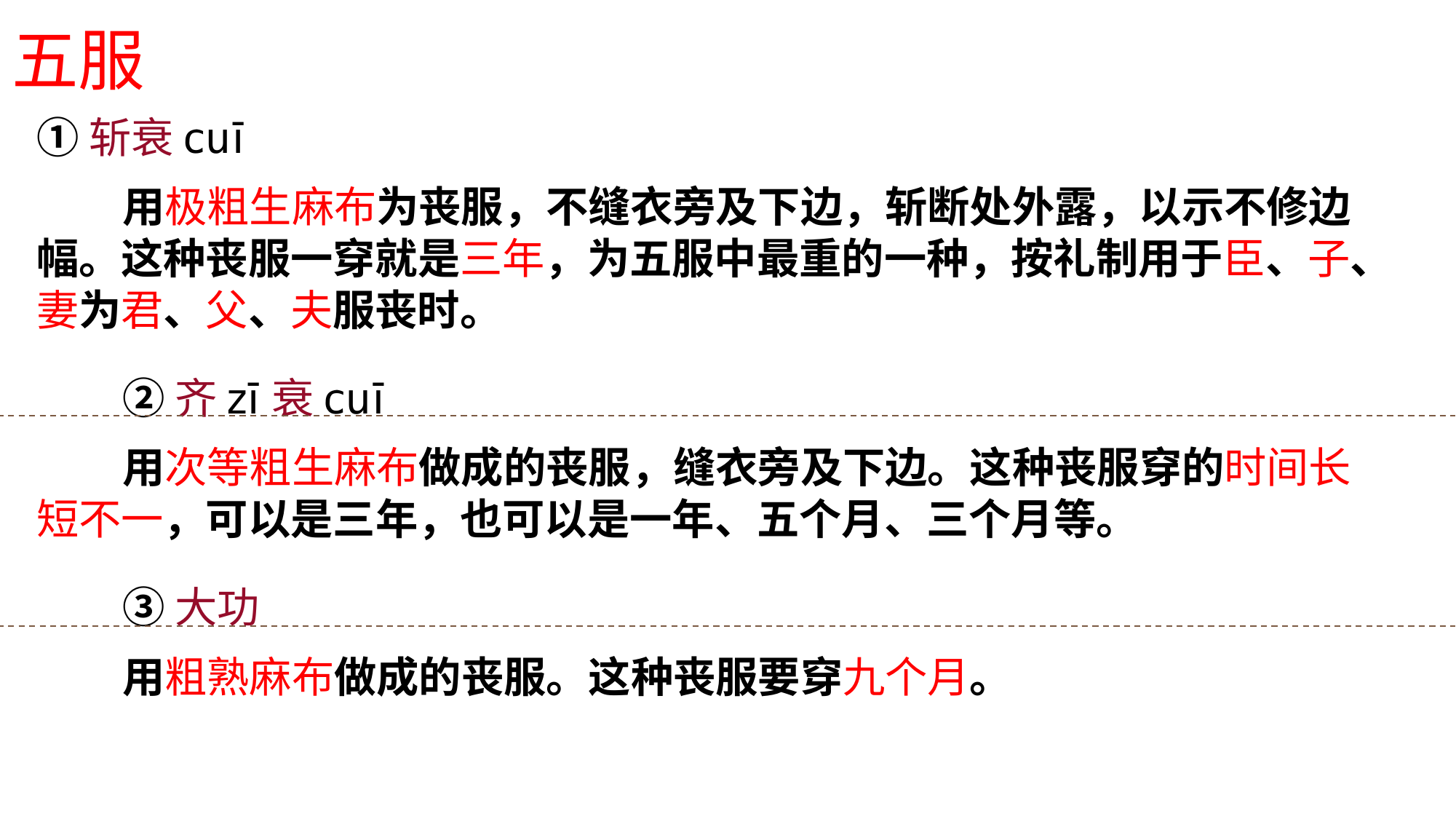

五服
①斩衰cuī
用极粗生麻布为丧服，不缝衣旁及下边，斩断处外露，以示不修边幅。这种丧服一穿就是三年，为五服中最重的一种，按礼制用于臣、子、妻为君、父、夫服丧时。
②齐zī衰cuī
用次等粗生麻布做成的丧服，缝衣旁及下边。这种丧服穿的时间长短不一，可以是三年，也可以是一年、五个月、三个月等。
③大功
用粗熟麻布做成的丧服。这种丧服要穿九个月。